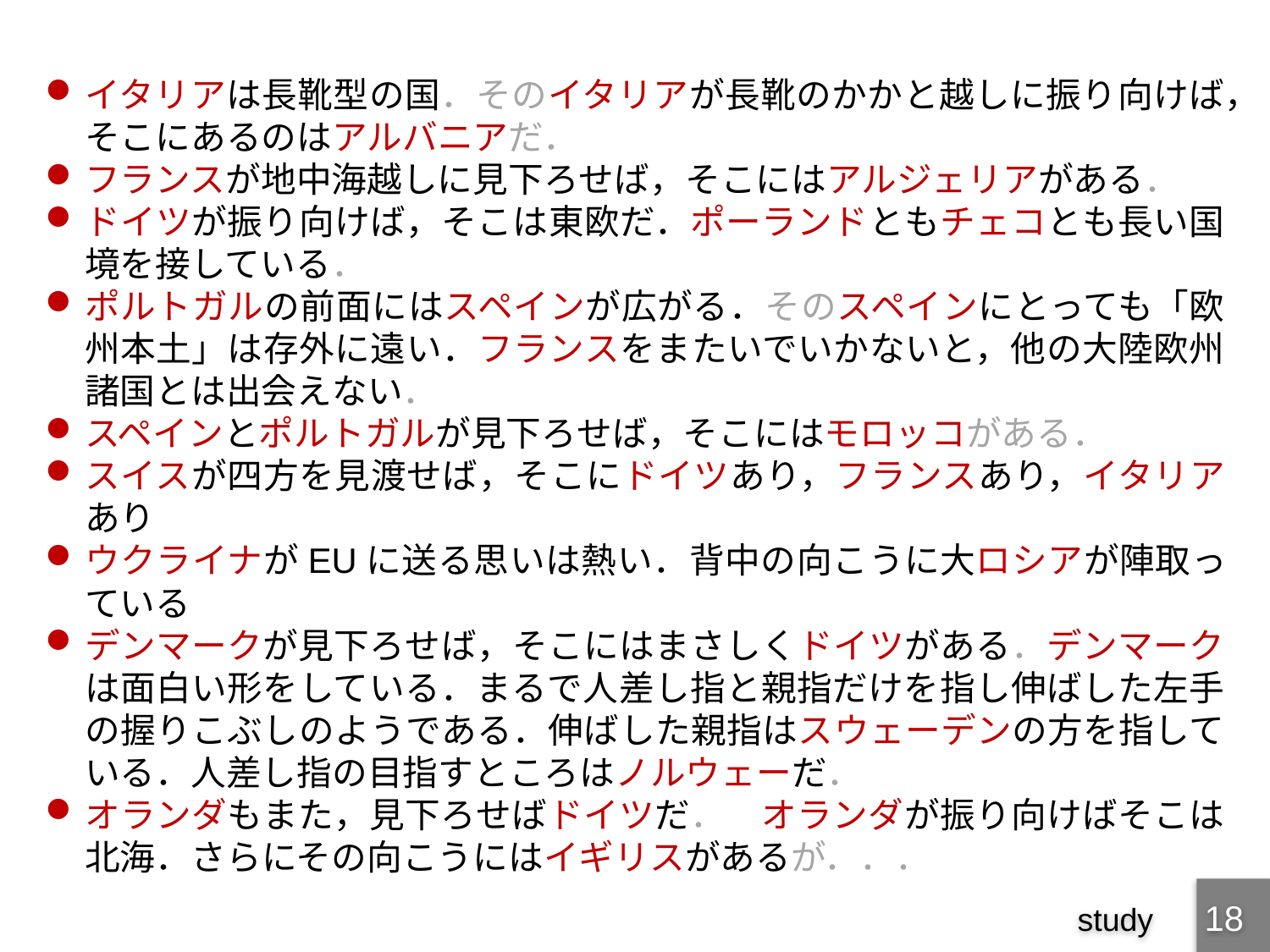

イタリアは長靴型の国．そのイタリアが長靴のかかと越しに振り向けば，そこにあるのはアルバニアだ．
フランスが地中海越しに見下ろせば，そこにはアルジェリアがある．
ドイツが振り向けば，そこは東欧だ．ポーランドともチェコとも長い国境を接している．
ポルトガルの前面にはスペインが広がる．そのスペインにとっても「欧州本土」は存外に遠い．フランスをまたいでいかないと，他の大陸欧州諸国とは出会えない．
スペインとポルトガルが見下ろせば，そこにはモロッコがある．
スイスが四方を見渡せば，そこにドイツあり，フランスあり，イタリアあり
ウクライナがEUに送る思いは熱い．背中の向こうに大ロシアが陣取っている
デンマークが見下ろせば，そこにはまさしくドイツがある．デンマークは面白い形をしている．まるで人差し指と親指だけを指し伸ばした左手の握りこぶしのようである．伸ばした親指はスウェーデンの方を指している．人差し指の目指すところはノルウェーだ．
オランダもまた，見下ろせばドイツだ．　オランダが振り向けばそこは北海．さらにその向こうにはイギリスがあるが．．．